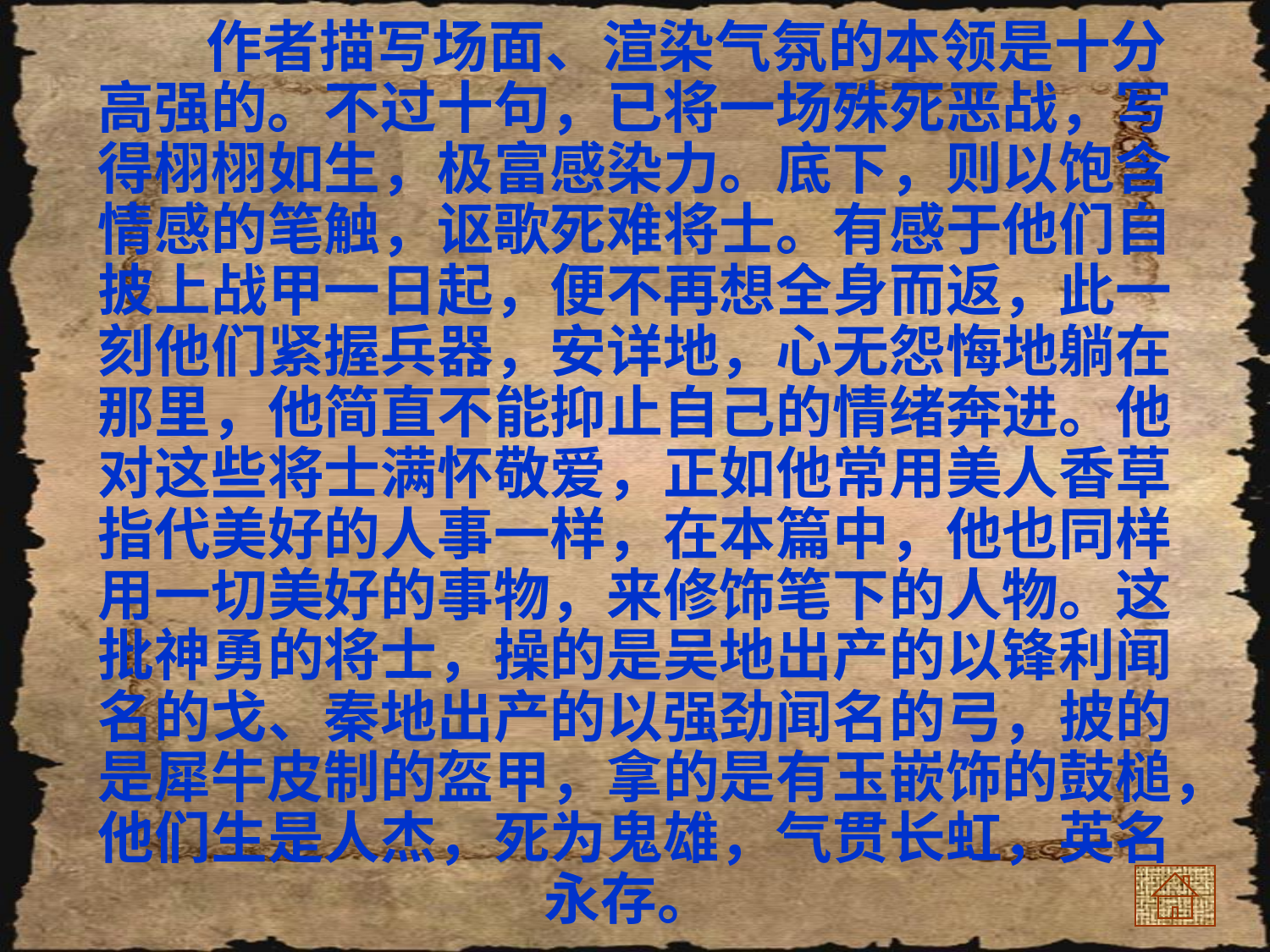

作者描写场面、渲染气氛的本领是十分高强的。不过十句，已将一场殊死恶战，写得栩栩如生，极富感染力。底下，则以饱含情感的笔触，讴歌死难将士。有感于他们自披上战甲一日起，便不再想全身而返，此一刻他们紧握兵器，安详地，心无怨悔地躺在那里，他简直不能抑止自己的情绪奔进。他对这些将士满怀敬爱，正如他常用美人香草指代美好的人事一样，在本篇中，他也同样用一切美好的事物，来修饰笔下的人物。这批神勇的将士，操的是吴地出产的以锋利闻名的戈、秦地出产的以强劲闻名的弓，披的是犀牛皮制的盔甲，拿的是有玉嵌饰的鼓槌，他们生是人杰，死为鬼雄，气贯长虹，英名永存。